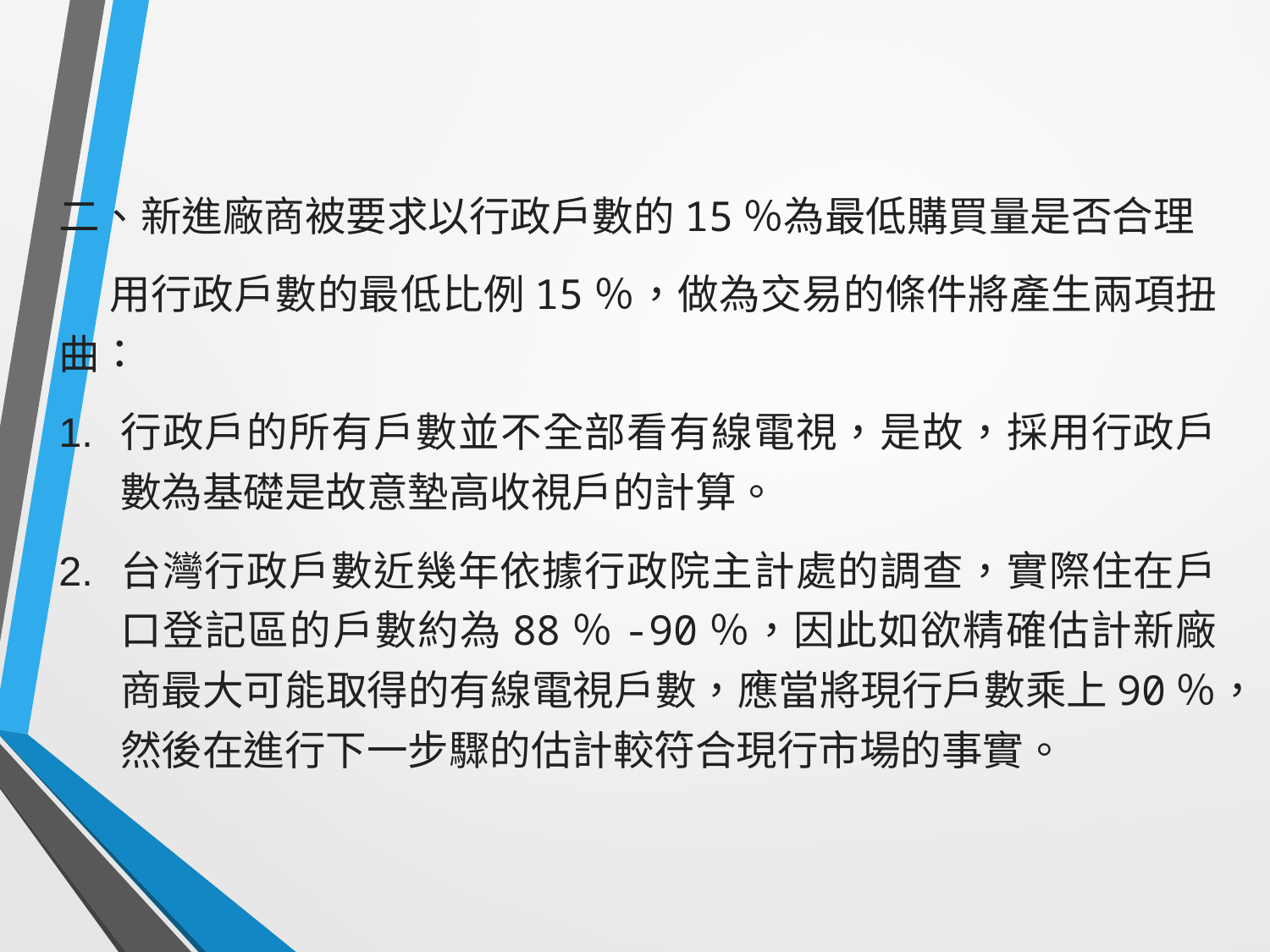

#
二、新進廠商被要求以行政戶數的15％為最低購買量是否合理
　 用行政戶數的最低比例15％，做為交易的條件將產生兩項扭曲：
行政戶的所有戶數並不全部看有線電視，是故，採用行政戶數為基礎是故意墊高收視戶的計算。
台灣行政戶數近幾年依據行政院主計處的調查，實際住在戶口登記區的戶數約為88％-90％，因此如欲精確估計新廠商最大可能取得的有線電視戶數，應當將現行戶數乘上90％，然後在進行下一步驟的估計較符合現行市場的事實。